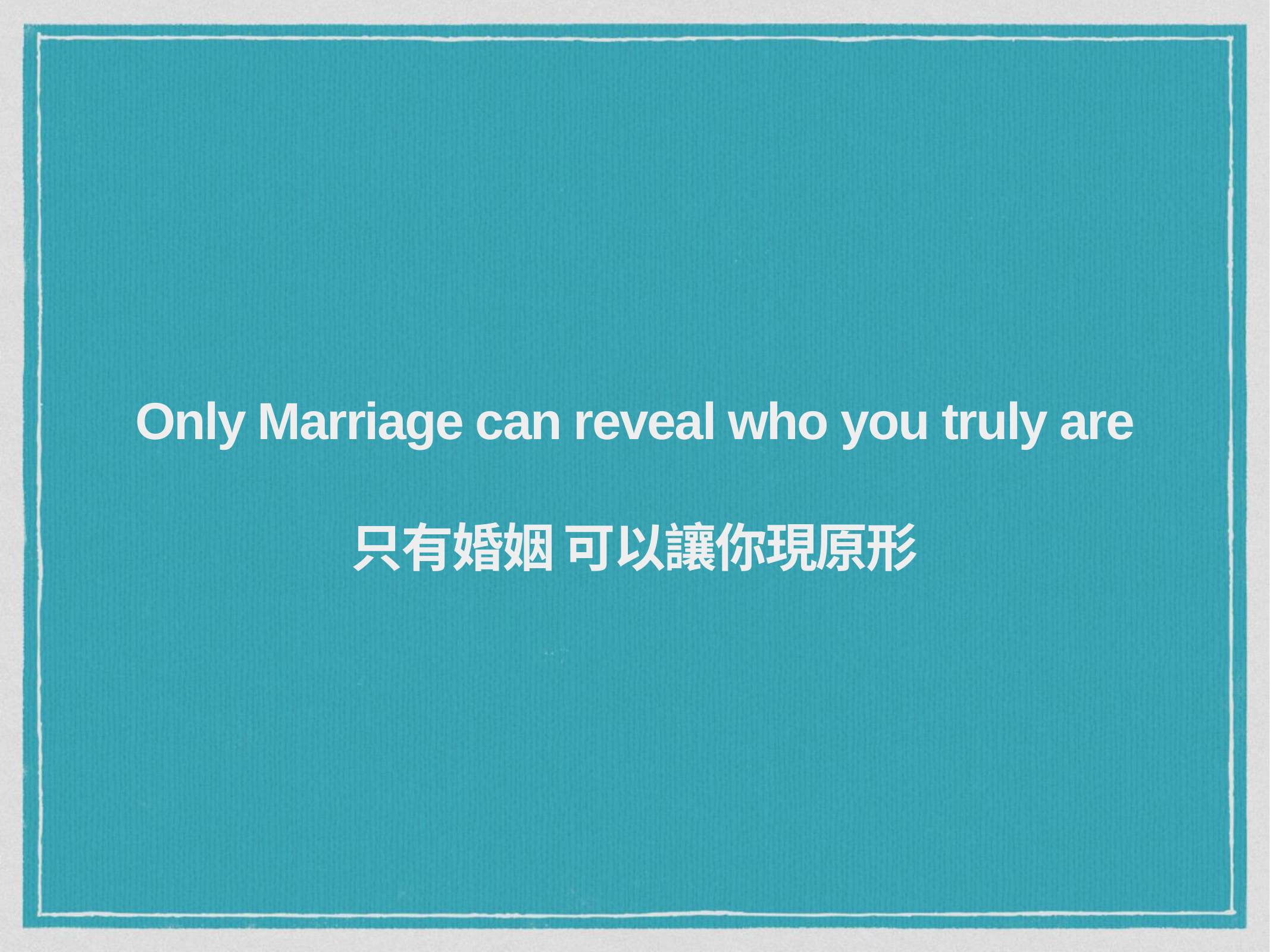

Only Marriage can reveal who you truly are
只有婚姻 可以讓你現原形